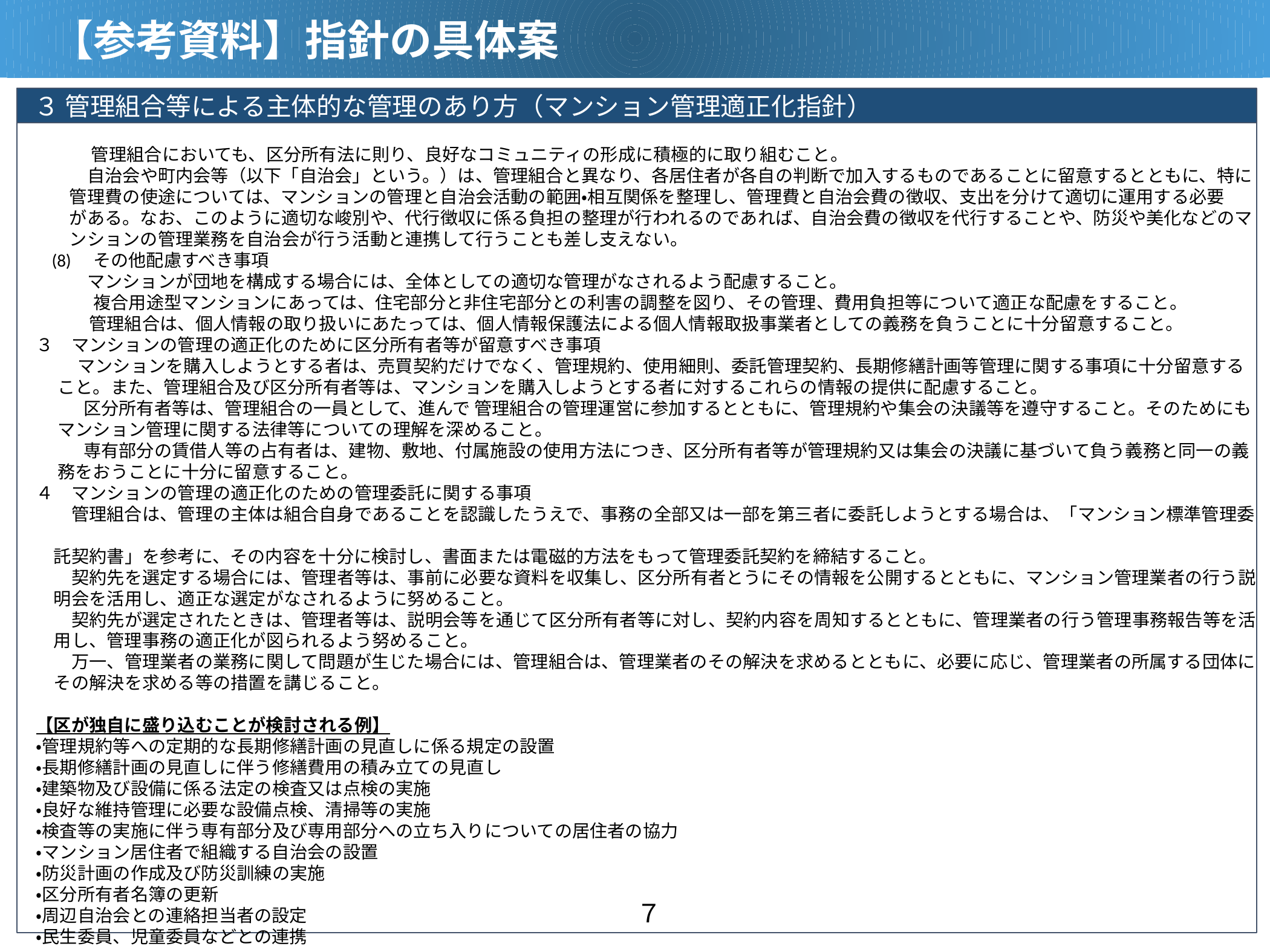

【参考資料】指針の具体案
  ３ 管理組合等による主体的な管理のあり方（マンション管理適正化指針）

 　　   管理組合においても、区分所有法に則り、良好なコミュニティの形成に積極的に取り組むこと。
　　    自治会や町内会等（以下「自治会」という。）は、管理組合と異なり、各居住者が各自の判断で加入するものであることに留意するとともに、特に
　    管理費の使途については、マンションの管理と自治会活動の範囲・相互関係を整理し、管理費と自治会費の徴収、支出を分けて適切に運用する必要
　    がある。なお、このように適切な峻別や、代行徴収に係る負担の整理が行われるのであれば、自治会費の徴収を代行することや、防災や美化などのマ
　    ンションの管理業務を自治会が行う活動と連携して行うことも差し支えない。
    (8)　その他配慮すべき事項
　　    マンションが団地を構成する場合には、全体としての適切な管理がなされるよう配慮すること。
         　複合用途型マンションにあっては、住宅部分と非住宅部分との利害の調整を図り、その管理、費用負担等について適正な配慮をすること。
　　　管理組合は、個人情報の取り扱いにあたっては、個人情報保護法による個人情報取扱事業者としての義務を負うことに十分留意すること。
３　マンションの管理の適正化のために区分所有者等が留意すべき事項
   　  マンションを購入しようとする者は、売買契約だけでなく、管理規約、使用細則、委託管理契約、長期修繕計画等管理に関する事項に十分留意する
　 こと。また、管理組合及び区分所有者等は、マンションを購入しようとする者に対するこれらの情報の提供に配慮すること。
 　　 区分所有者等は、管理組合の一員として、進んで 管理組合の管理運営に参加するとともに、管理規約や集会の決議等を遵守すること。そのためにも
　 マンション管理に関する法律等についての理解を深めること。
           専有部分の賃借人等の占有者は、建物、敷地、付属施設の使用方法につき、区分所有者等が管理規約又は集会の決議に基づいて負う義務と同一の義
　 務をおうことに十分に留意すること。
４　マンションの管理の適正化のための管理委託に関する事項
　　管理組合は、管理の主体は組合自身であることを認識したうえで、事務の全部又は一部を第三者に委託しようとする場合は、「マンション標準管理委
　託契約書」を参考に、その内容を十分に検討し、書面または電磁的方法をもって管理委託契約を締結すること。
　　契約先を選定する場合には、管理者等は、事前に必要な資料を収集し、区分所有者とうにその情報を公開するとともに、マンション管理業者の行う説
　明会を活用し、適正な選定がなされるように努めること。
　　契約先が選定されたときは、管理者等は、説明会等を通じて区分所有者等に対し、契約内容を周知するとともに、管理業者の行う管理事務報告等を活
　用し、管理事務の適正化が図られるよう努めること。
　　万一、管理業者の業務に関して問題が生じた場合には、管理組合は、管理業者のその解決を求めるとともに、必要に応じ、管理業者の所属する団体に
　その解決を求める等の措置を講じること。

【区が独自に盛り込むことが検討される例】
・管理規約等への定期的な長期修繕計画の見直しに係る規定の設置
・長期修繕計画の見直しに伴う修繕費用の積み立ての見直し
・建築物及び設備に係る法定の検査又は点検の実施
・良好な維持管理に必要な設備点検、清掃等の実施
・検査等の実施に伴う専有部分及び専用部分への立ち入りについての居住者の協力
・マンション居住者で組織する自治会の設置
・防災計画の作成及び防災訓練の実施
・区分所有者名簿の更新
・周辺自治会との連絡担当者の設定
・民生委員、児童委員などとの連携

７